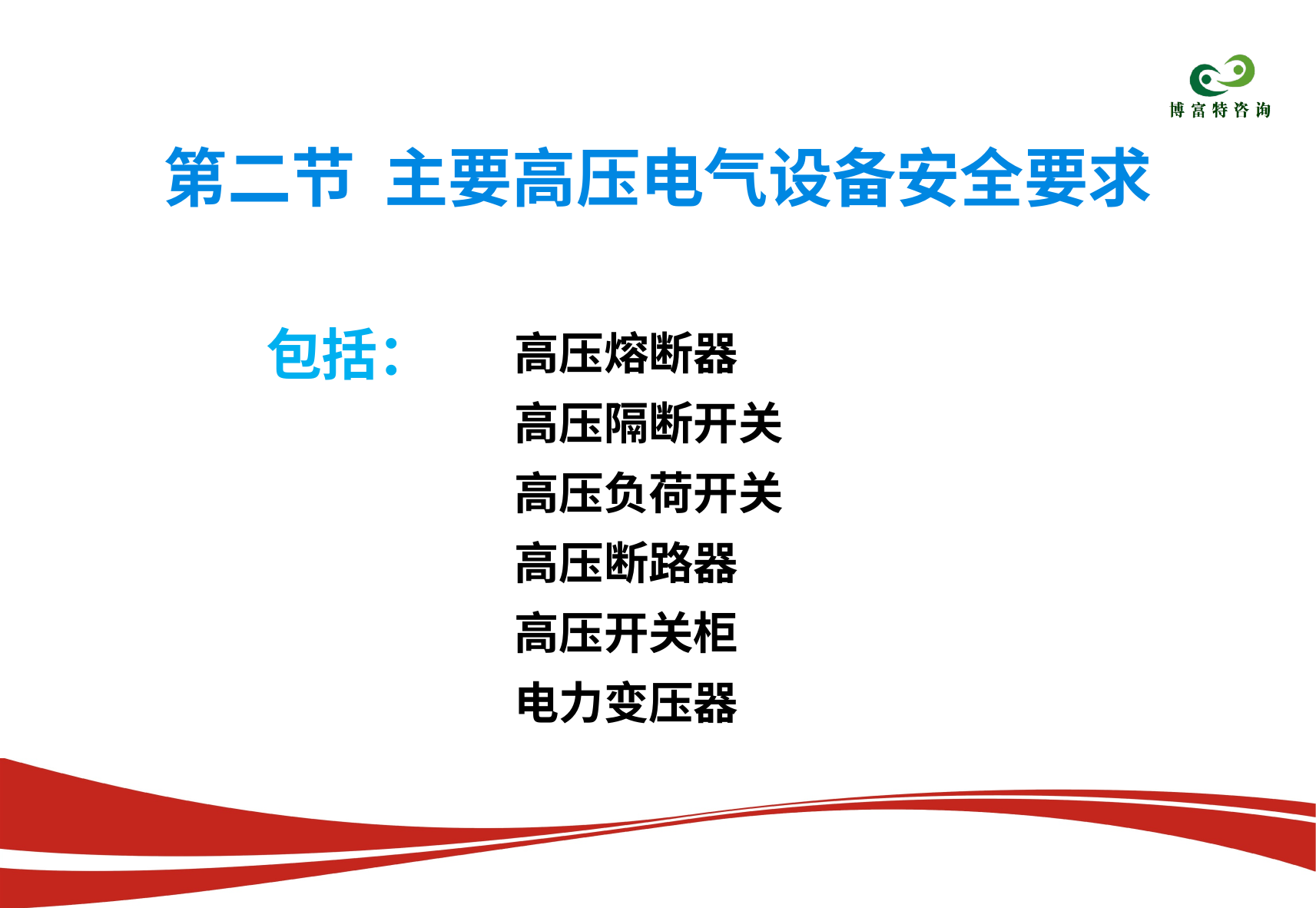

50
第二节  主要高压电气设备安全要求
高压熔断器
高压隔断开关
高压负荷开关
高压断路器
高压开关柜
电力变压器
包括：